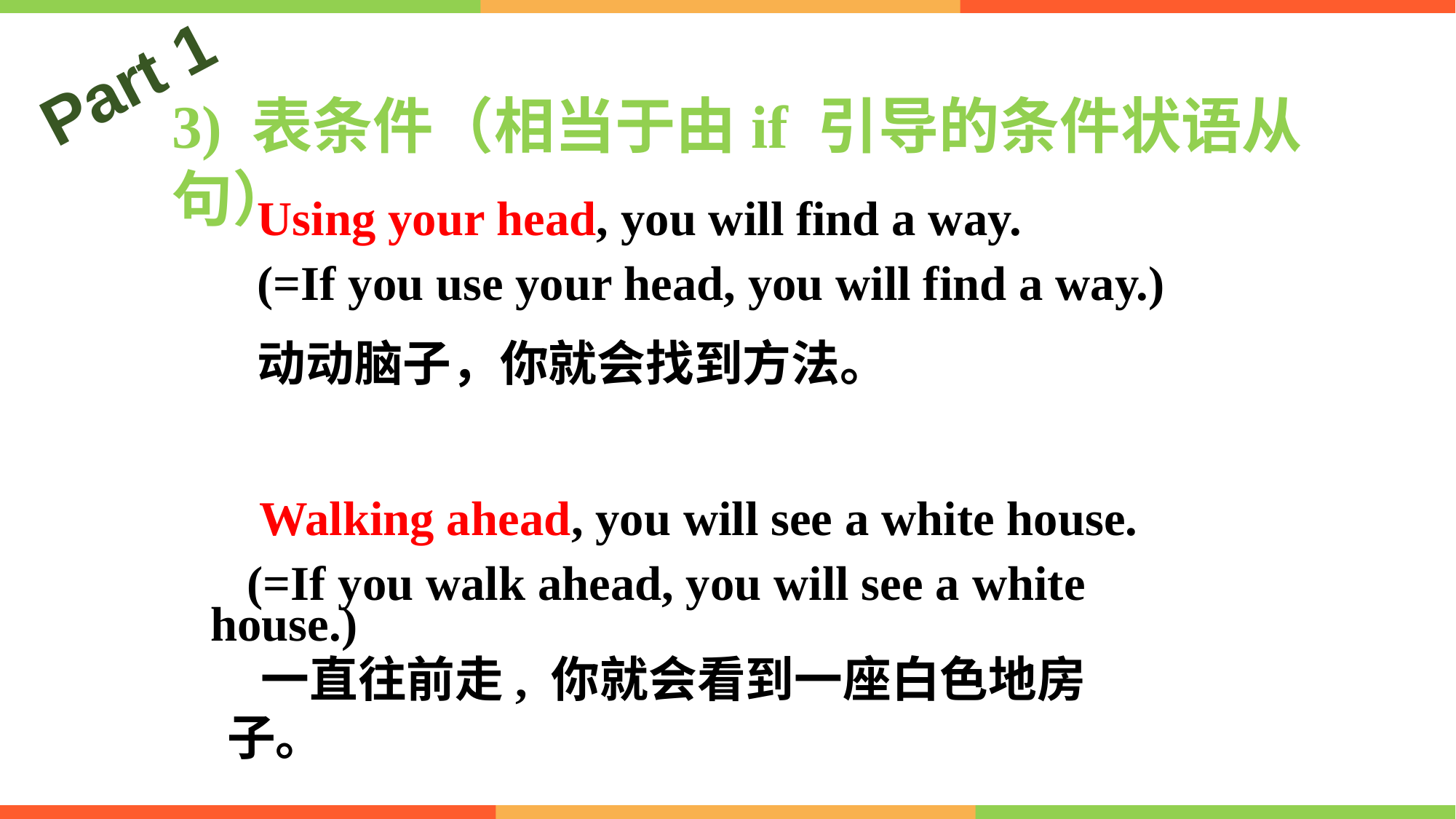

Part 1
3) 表条件（相当于由if 引导的条件状语从句）
Using your head, you will find a way.
(=If you use your head, you will find a way.)
动动脑子，你就会找到方法。
    Walking ahead, you will see a white house.
   (=If you walk ahead, you will see a white house.)
  一直往前走, 你就会看到一座白色地房子。